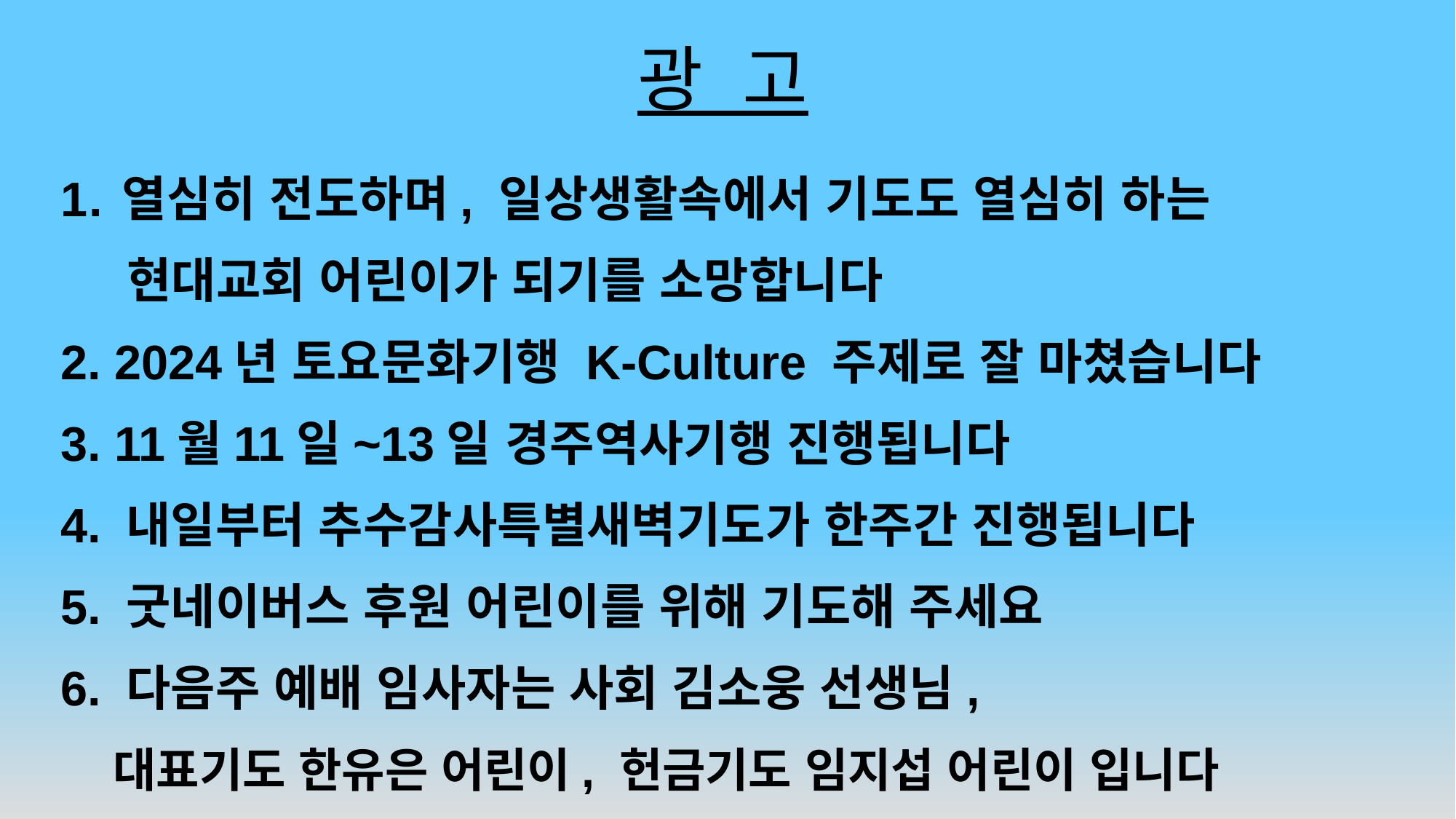

# 광  고
열심히 전도하며, 일상생활속에서 기도도 열심히 하는
    현대교회 어린이가 되기를 소망합니다
2. 2024년 토요문화기행 K-Culture 주제로 잘 마쳤습니다
3. 11월11일~13일 경주역사기행 진행됩니다
4. 내일부터 추수감사특별새벽기도가 한주간 진행됩니다
5. 굿네이버스 후원 어린이를 위해 기도해 주세요
6. 다음주 예배 임사자는 사회 김소웅 선생님,
   대표기도 한유은 어린이, 헌금기도 임지섭 어린이 입니다